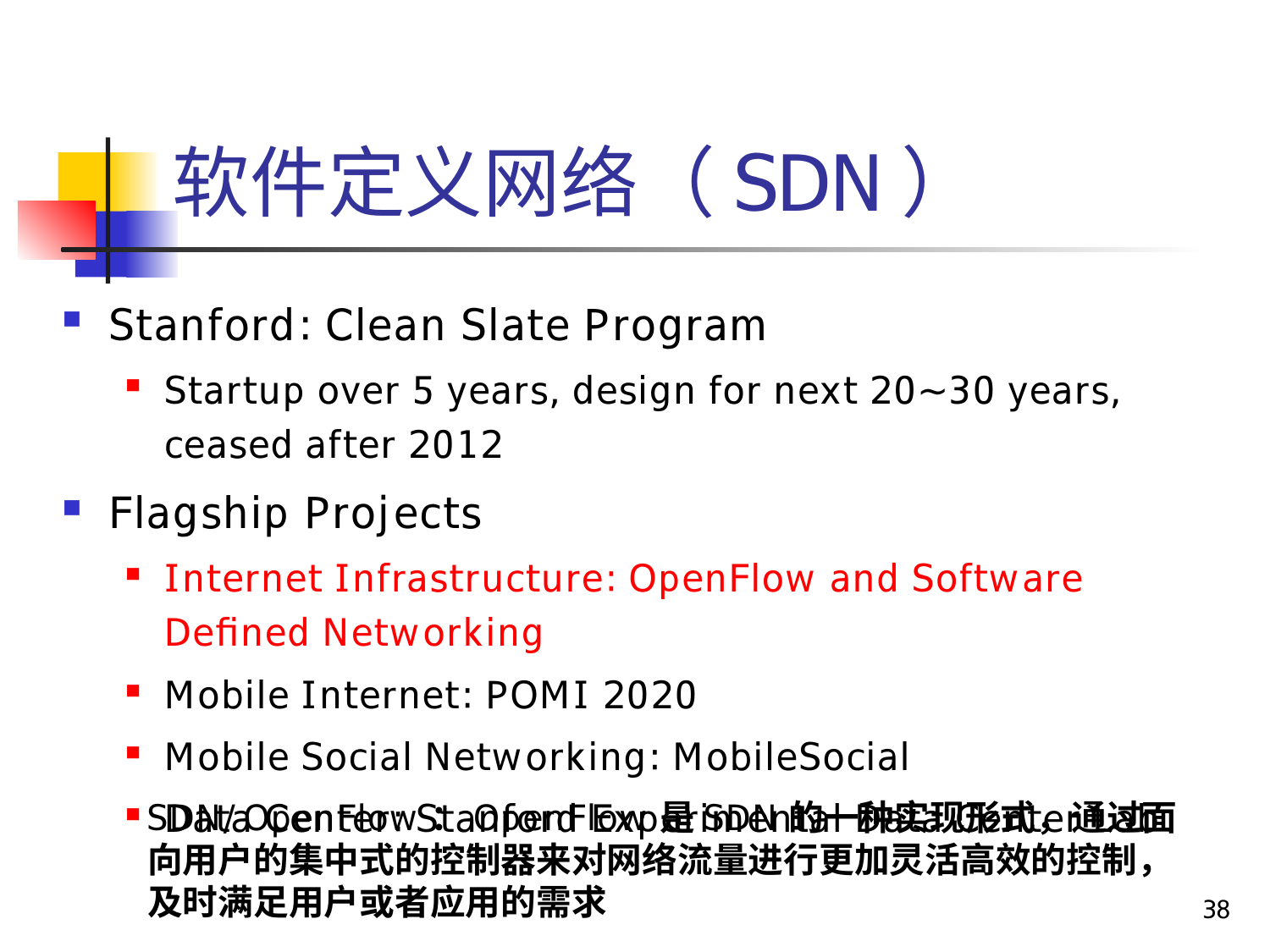

软件定义网络（SDN）
Stanford: Clean Slate Program
Startup over 5 years, design for next 20~30 years, ceased after 2012
Flagship Projects
Internet Infrastructure: OpenFlow and Software Defined Networking
Mobile Internet: POMI 2020
Mobile Social Networking: MobileSocial
Data Center: Stanford Experimental Data Center Lab
SDN/OpenFlow：OpenFlow是SDN的一种实现形式，通过面向用户的集中式的控制器来对网络流量进行更加灵活高效的控制，及时满足用户或者应用的需求
38